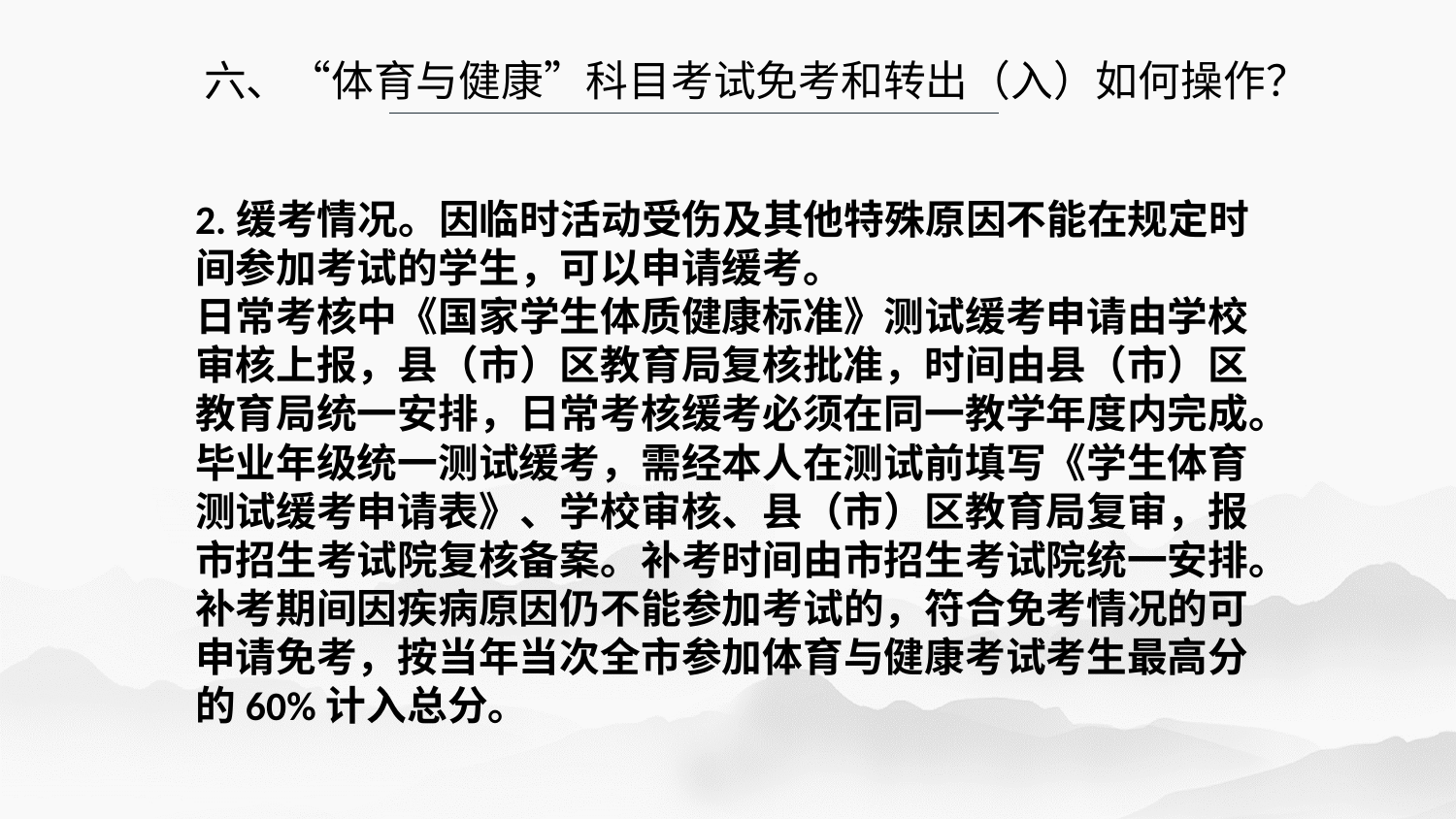

六、“体育与健康”科目考试免考和转出（入）如何操作？
2.缓考情况。因临时活动受伤及其他特殊原因不能在规定时间参加考试的学生，可以申请缓考。
日常考核中《国家学生体质健康标准》测试缓考申请由学校审核上报，县（市）区教育局复核批准，时间由县（市）区教育局统一安排，日常考核缓考必须在同一教学年度内完成。
毕业年级统一测试缓考，需经本人在测试前填写《学生体育测试缓考申请表》、学校审核、县（市）区教育局复审，报市招生考试院复核备案。补考时间由市招生考试院统一安排。补考期间因疾病原因仍不能参加考试的，符合免考情况的可申请免考，按当年当次全市参加体育与健康考试考生最高分的60%计入总分。